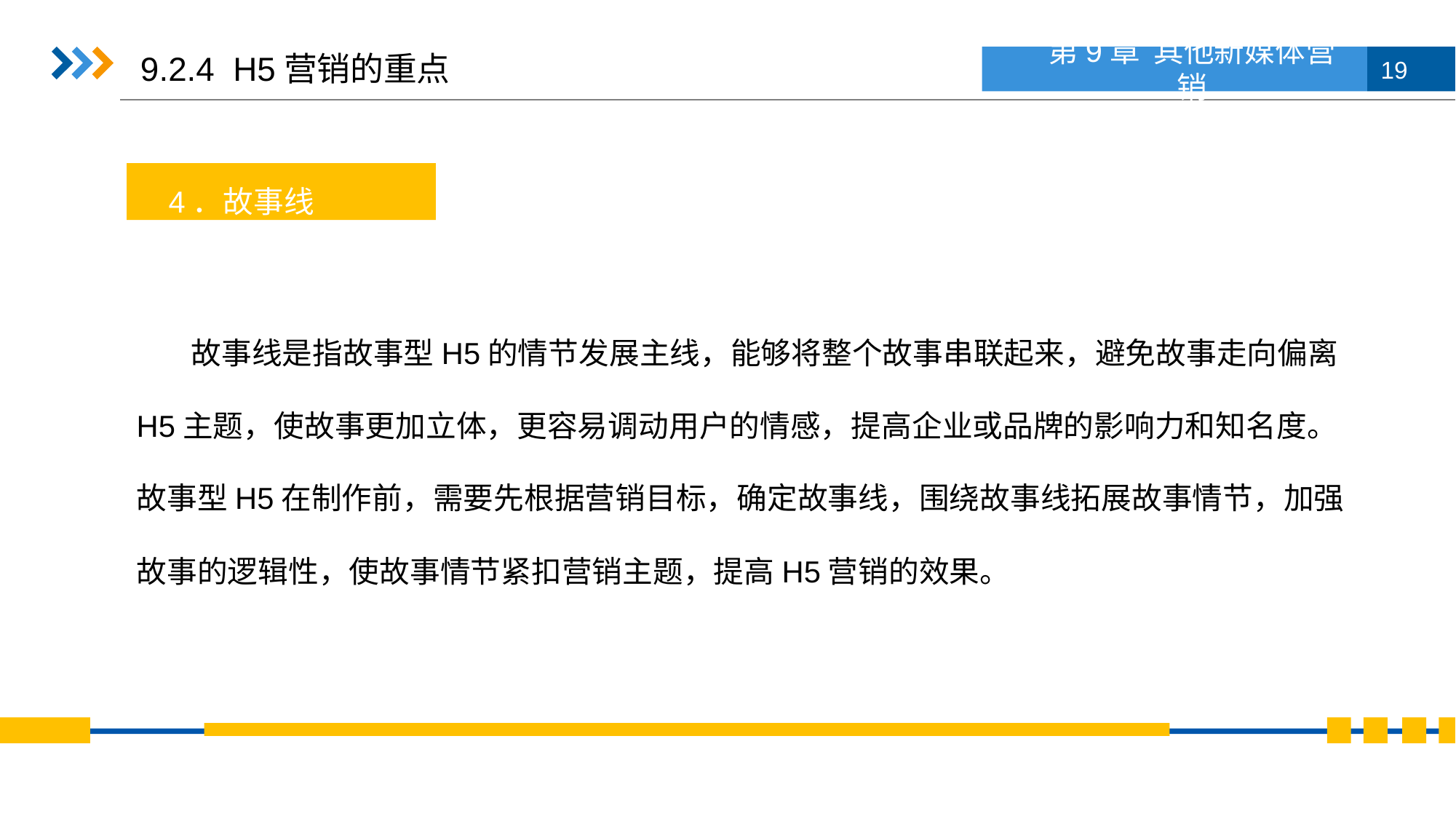

9.2.4  H5营销的重点
4．故事线
故事线是指故事型H5的情节发展主线，能够将整个故事串联起来，避免故事走向偏离H5主题，使故事更加立体，更容易调动用户的情感，提高企业或品牌的影响力和知名度。故事型H5在制作前，需要先根据营销目标，确定故事线，围绕故事线拓展故事情节，加强故事的逻辑性，使故事情节紧扣营销主题，提高H5营销的效果。